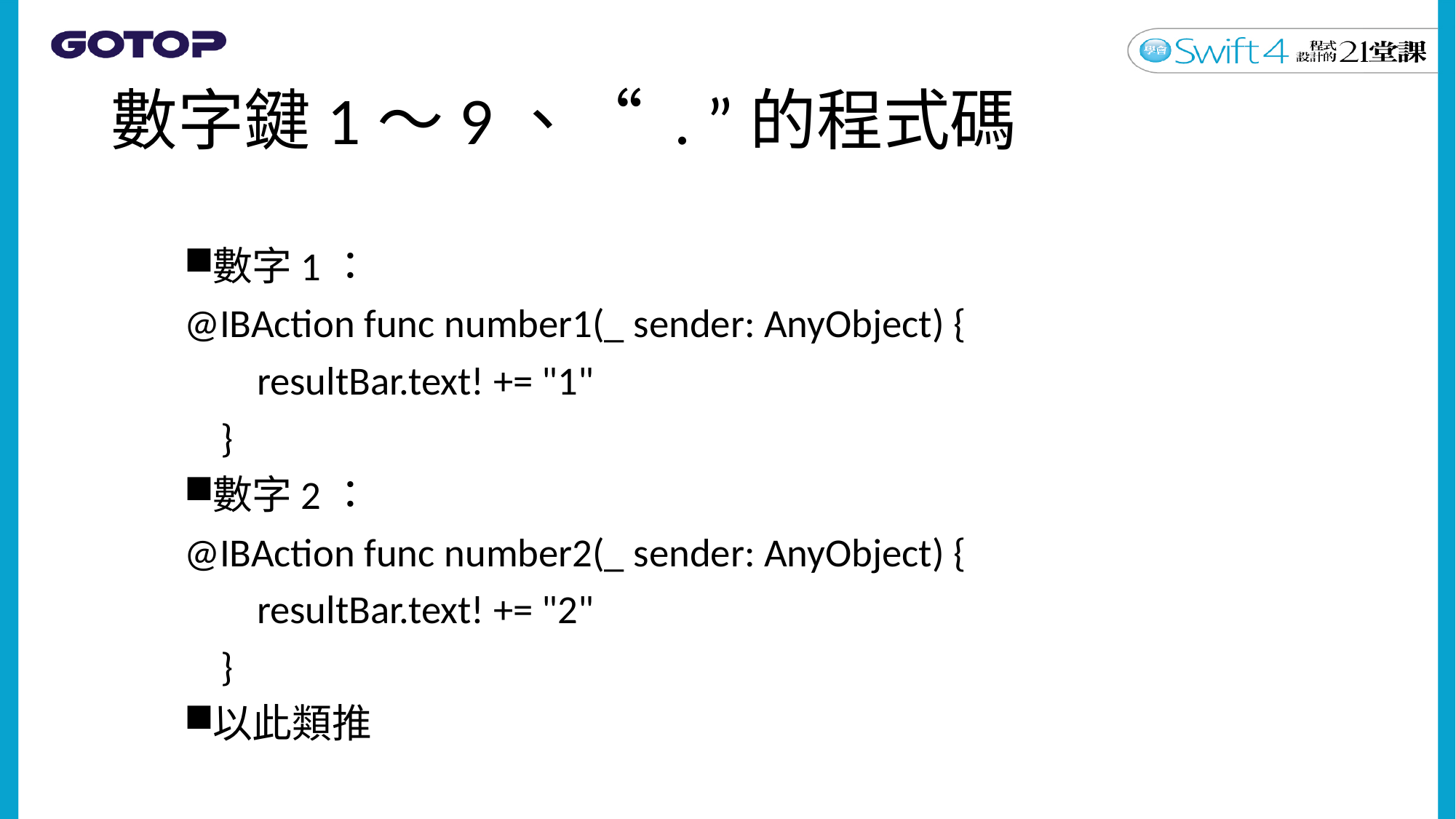

# 數字鍵1～9、“ . ”的程式碼
數字1：
@IBAction func number1(_ sender: AnyObject) {
        resultBar.text! += "1"
    }
數字2：
@IBAction func number2(_ sender: AnyObject) {
        resultBar.text! += "2"
    }
以此類推